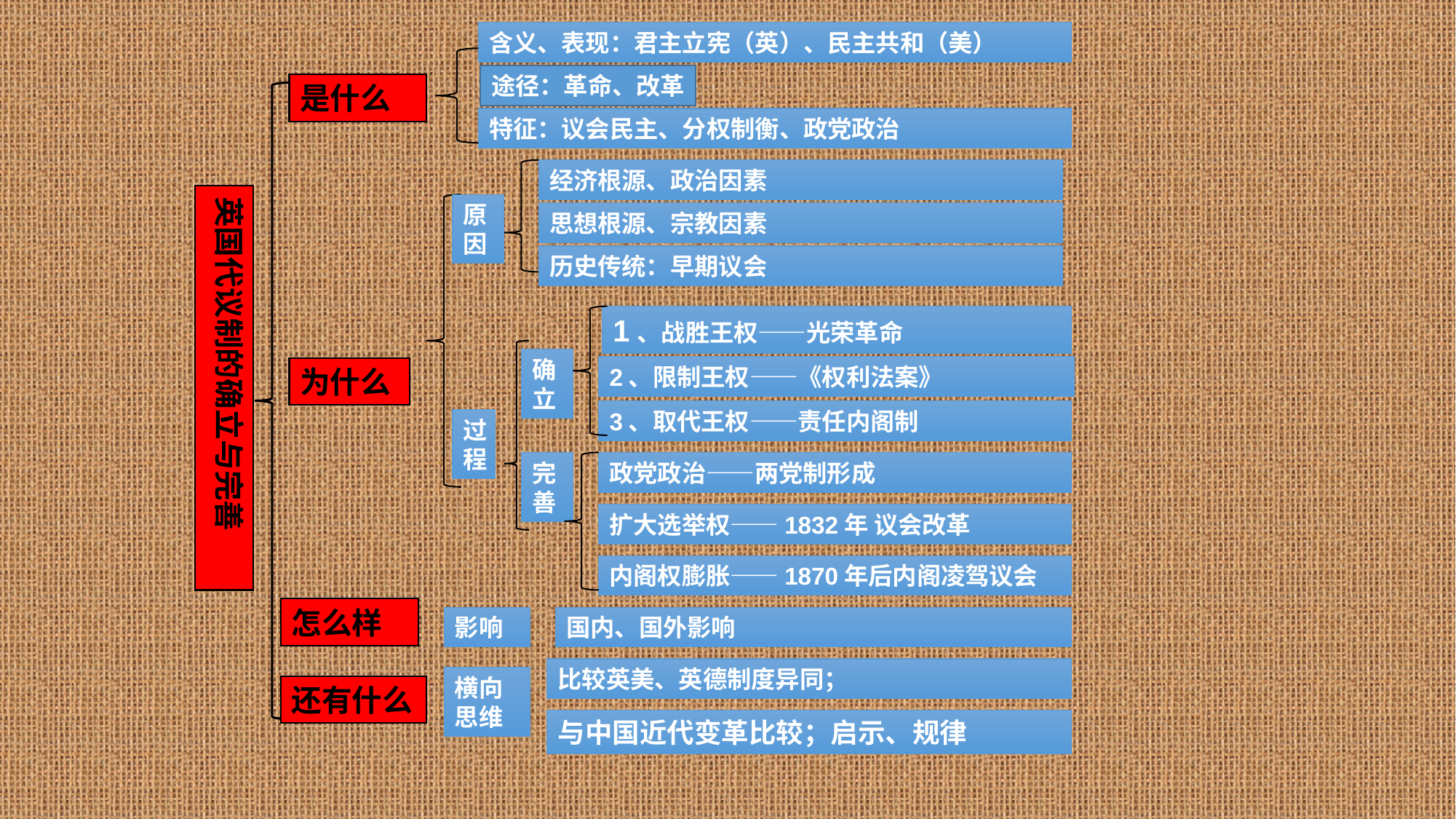

含义、表现：君主立宪（英）、民主共和（美）

途径：革命、改革
是什么

特征：议会民主、分权制衡、政党政治

经济根源、政治因素
英国代议制的确立与完善

原因
思想根源、宗教因素
历史传统：早期议会

1、战胜王权——光荣革命

确立
2、限制王权——《权利法案》
为什么
3、取代王权——责任内阁制
过程

政党政治——两党制形成
完善
扩大选举权——1832年 议会改革
内阁权膨胀——1870年后内阁凌驾议会
怎么样
影响
国内、国外影响
比较英美、英德制度异同；
横向思维
还有什么
与中国近代变革比较；启示、规律